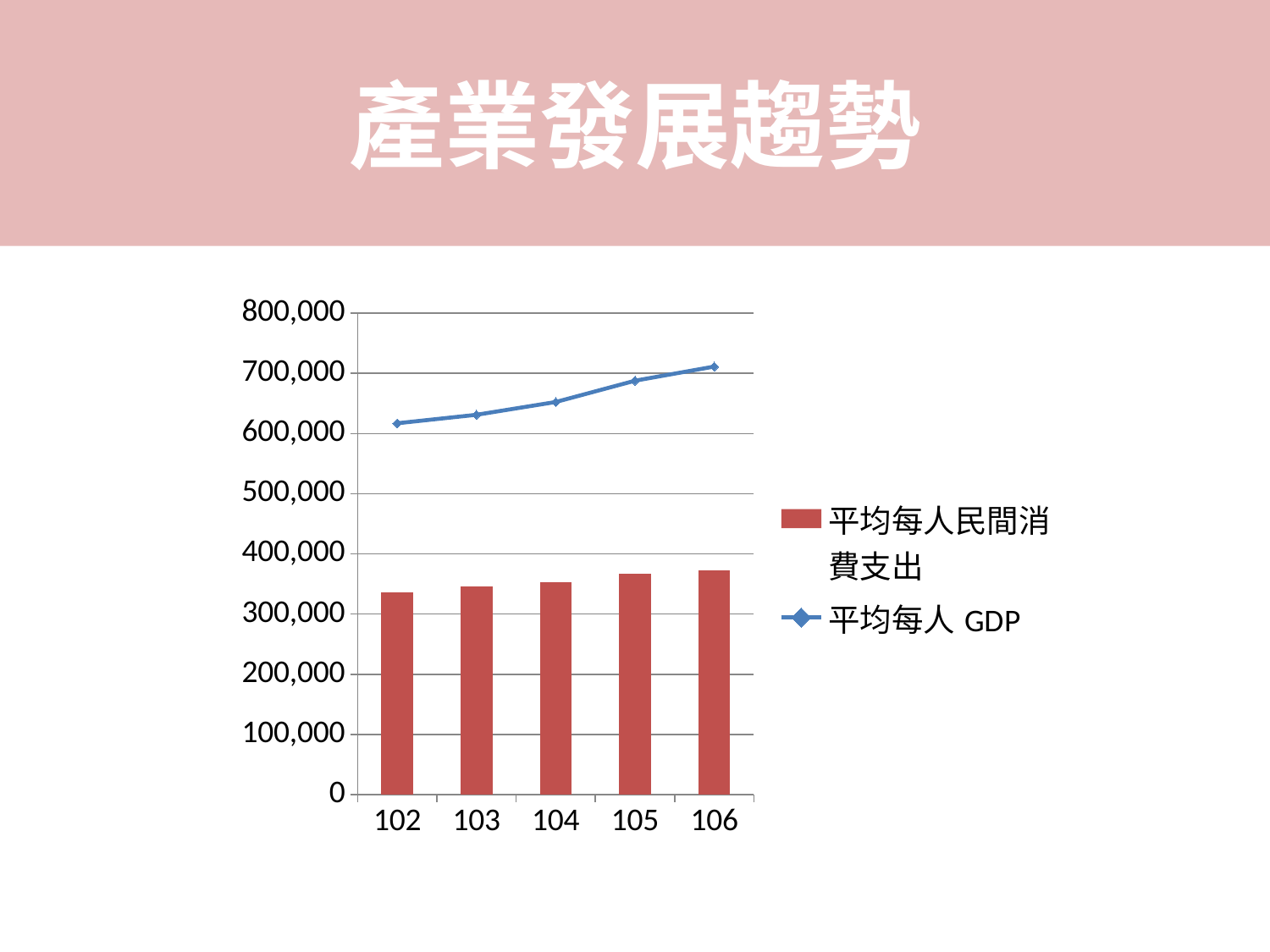

產業發展趨勢

### Chart

| Category | 平均每人民間消費支出 | 平均每人GDP |
|---|---|---|
| 102 | 336257.0 | 617078.0 |
| 103 | 345293.0 | 631142.0 |
| 104 | 353331.0 | 652429.0 |
| 105 | 366649.0 | 687816.0 |
| 106 | 372023.0 | 711310.0 |